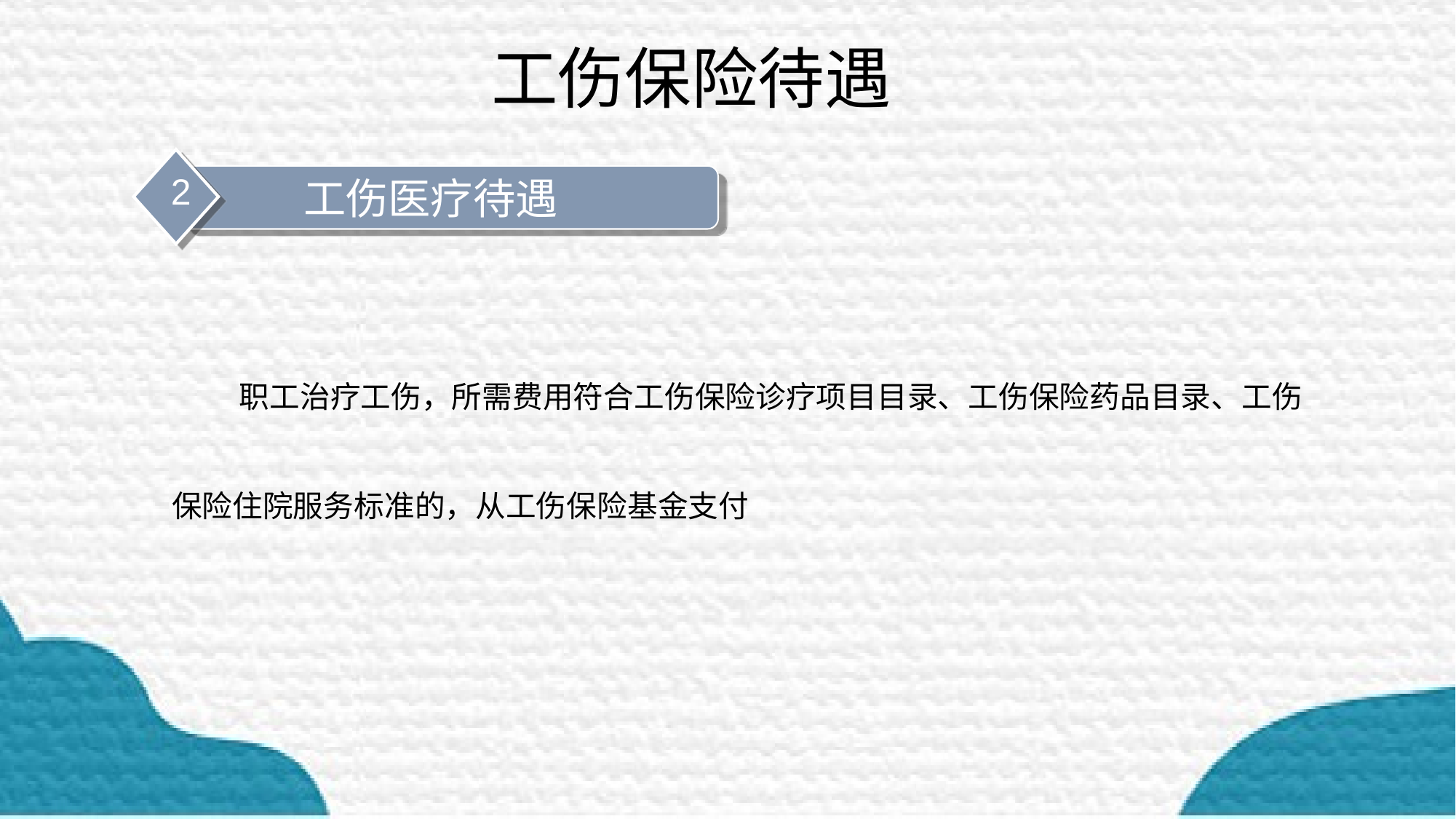

# 工伤保险待遇

2

工伤医疗待遇
             职工治疗工伤，所需费用符合工伤保险诊疗项目目录、工伤保险药品目录、工伤保险住院服务标准的，从工伤保险基金支付